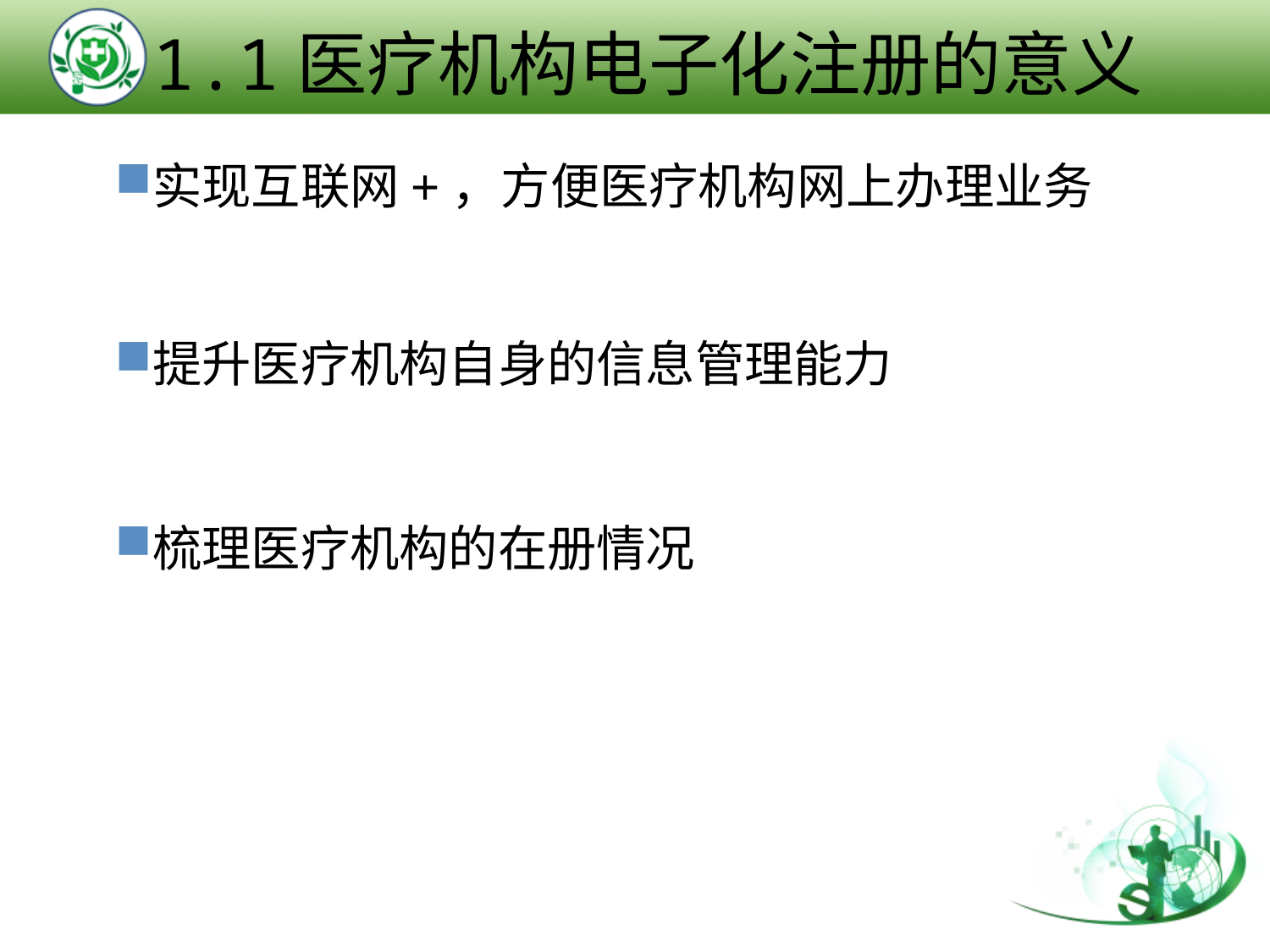

# 1.1医疗机构电子化注册的意义
实现互联网+，方便医疗机构网上办理业务

提升医疗机构自身的信息管理能力

梳理医疗机构的在册情况